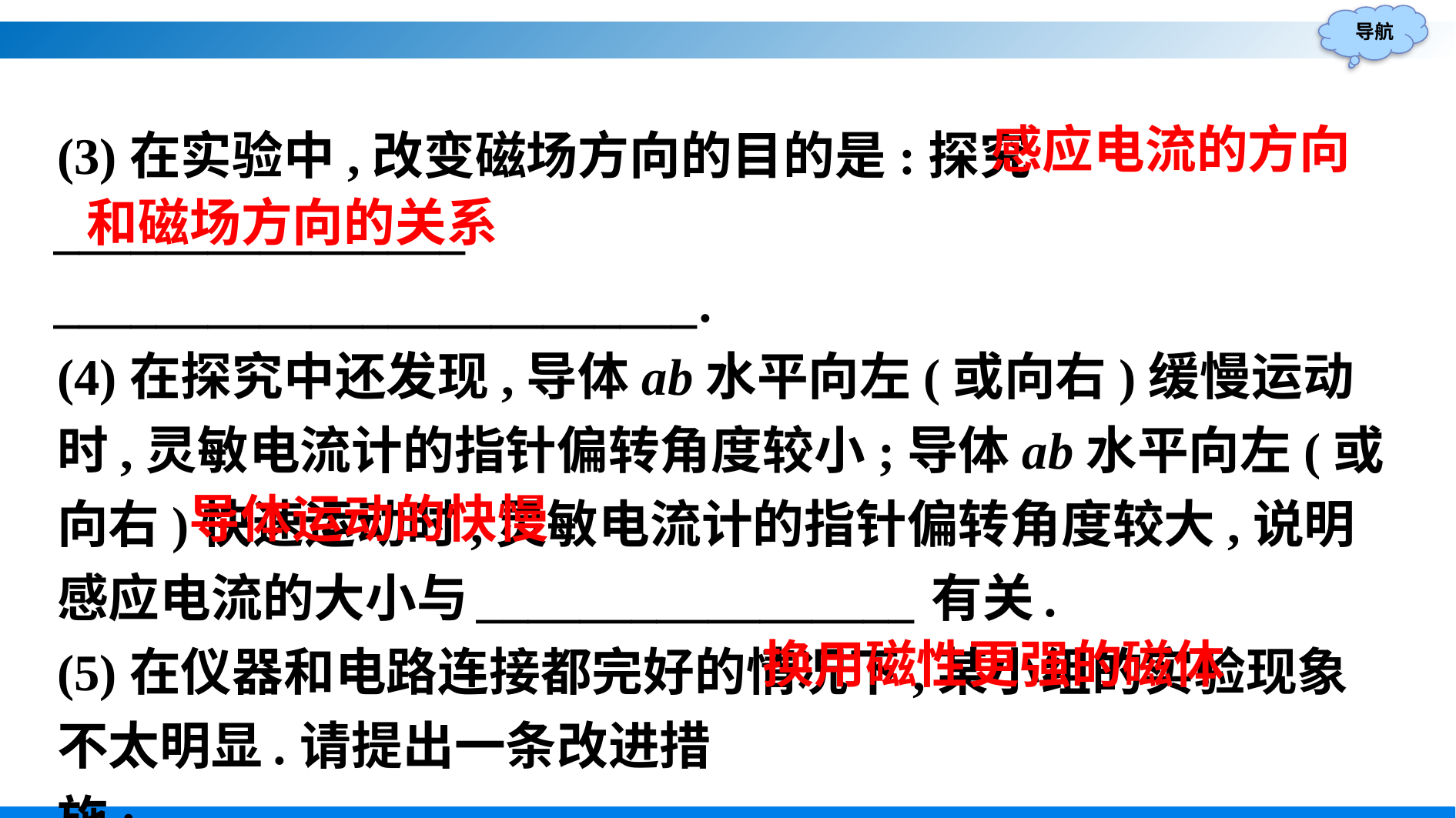

(3)在实验中,改变磁场方向的目的是:探究________________
_________________________.
(4)在探究中还发现,导体ab水平向左(或向右)缓慢运动时,灵敏电流计的指针偏转角度较小;导体ab水平向左(或向右)快速运动时,灵敏电流计的指针偏转角度较大,说明感应电流的大小与_________________有关.
(5)在仪器和电路连接都完好的情况下,某小组的实验现象不太明显.请提出一条改进措施:________________________.
感应电流的方向
和磁场方向的关系
导体运动的快慢
换用磁性更强的磁体